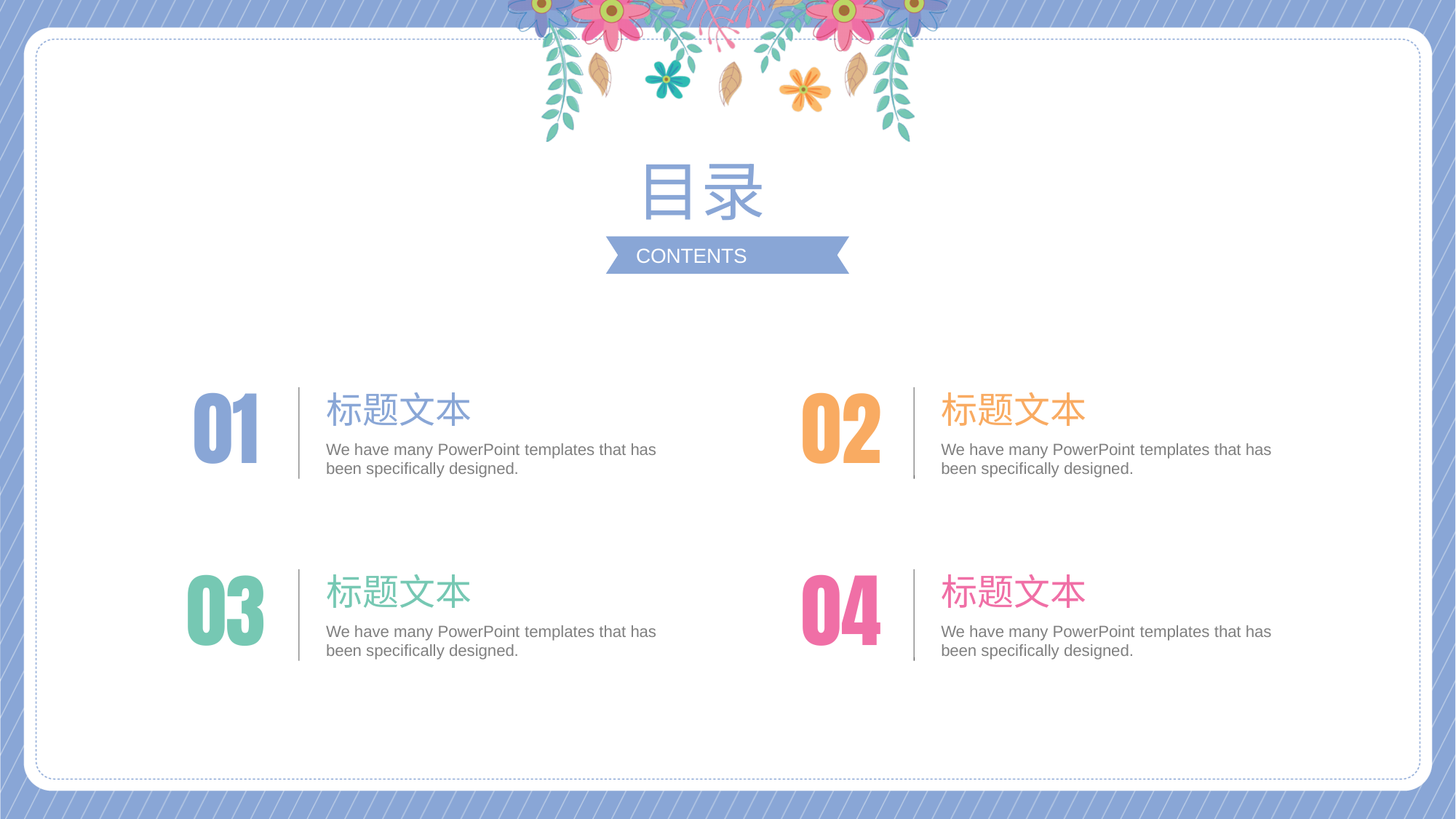

目录

CONTENTS
01
02
标题文本
标题文本

We have many PowerPoint templates that has been specifically designed.
We have many PowerPoint templates that has been specifically designed.
03
04
标题文本
标题文本

We have many PowerPoint templates that has been specifically designed.
We have many PowerPoint templates that has been specifically designed.